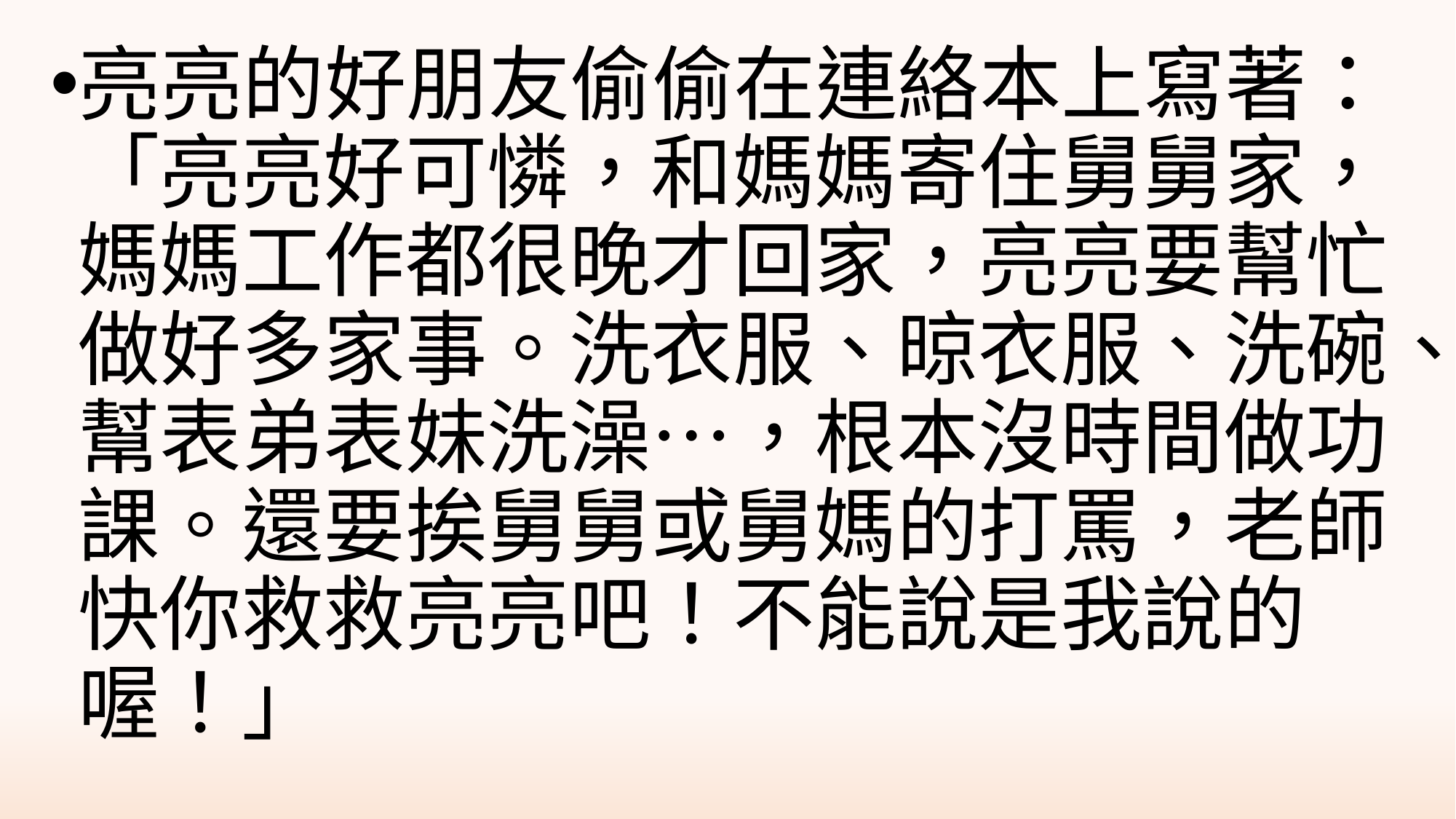

亮亮的好朋友偷偷在連絡本上寫著：「亮亮好可憐，和媽媽寄住舅舅家，媽媽工作都很晚才回家，亮亮要幫忙做好多家事。洗衣服、晾衣服、洗碗、幫表弟表妹洗澡…，根本沒時間做功課。還要挨舅舅或舅媽的打罵，老師快你救救亮亮吧！不能說是我說的喔！」

導師決定進行搶救亮亮大作戰。